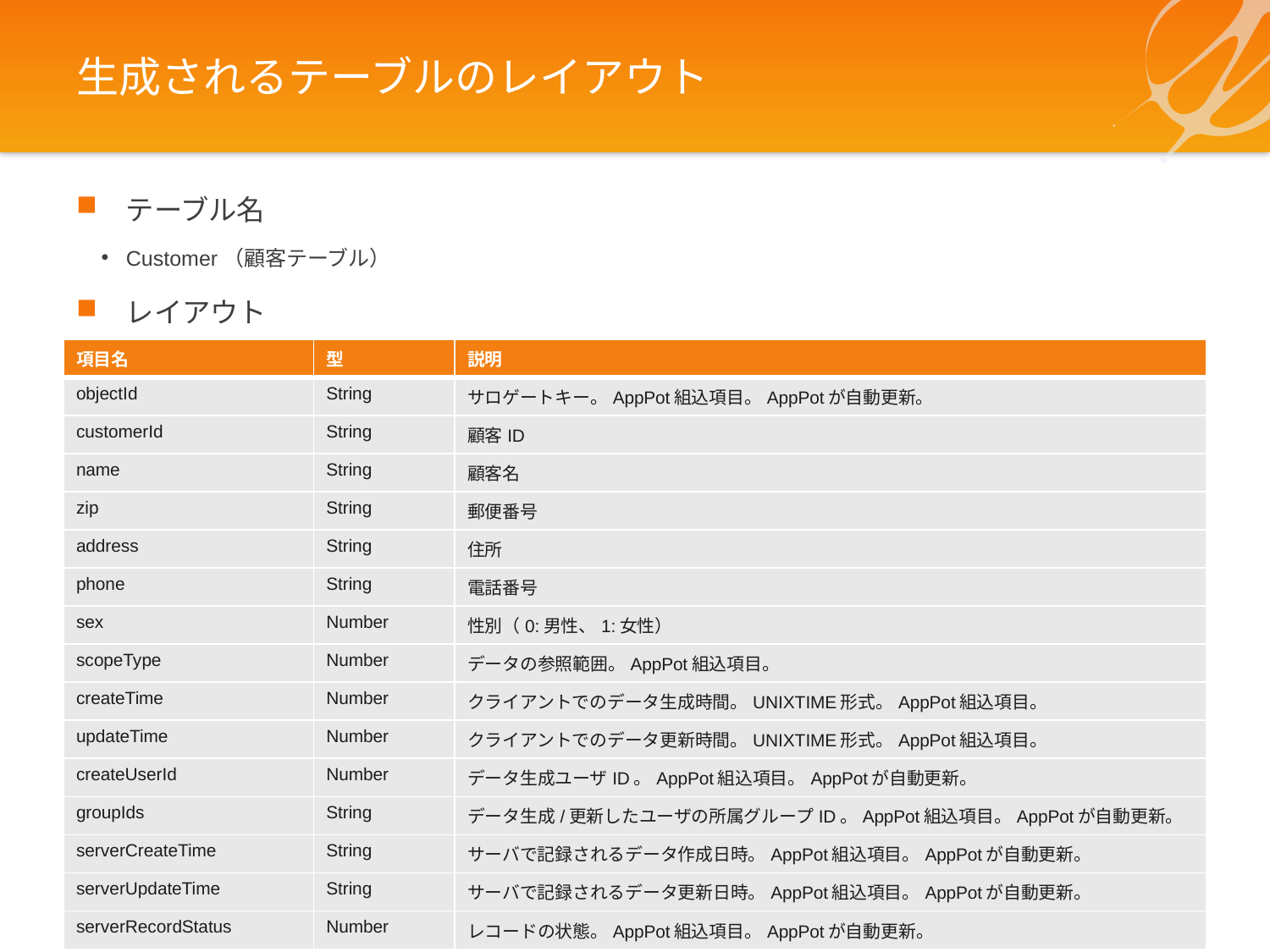

# 生成されるテーブルのレイアウト
テーブル名
Customer（顧客テーブル）
レイアウト
| 項目名 | 型 | 説明 |
| --- | --- | --- |
| objectId | String | サロゲートキー。AppPot組込項目。AppPotが自動更新。 |
| customerId | String | 顧客ID |
| name | String | 顧客名 |
| zip | String | 郵便番号 |
| address | String | 住所 |
| phone | String | 電話番号 |
| sex | Number | 性別（0:男性、1:女性） |
| scopeType | Number | データの参照範囲。AppPot組込項目。 |
| createTime | Number | クライアントでのデータ生成時間。UNIXTIME形式。AppPot組込項目。 |
| updateTime | Number | クライアントでのデータ更新時間。UNIXTIME形式。AppPot組込項目。 |
| createUserId | Number | データ生成ユーザID。AppPot組込項目。AppPotが自動更新。 |
| groupIds | String | データ生成/更新したユーザの所属グループID。AppPot組込項目。AppPotが自動更新。 |
| serverCreateTime | String | サーバで記録されるデータ作成日時。AppPot組込項目。AppPotが自動更新。 |
| serverUpdateTime | String | サーバで記録されるデータ更新日時。AppPot組込項目。AppPotが自動更新。 |
| serverRecordStatus | Number | レコードの状態。AppPot組込項目。AppPotが自動更新。 |